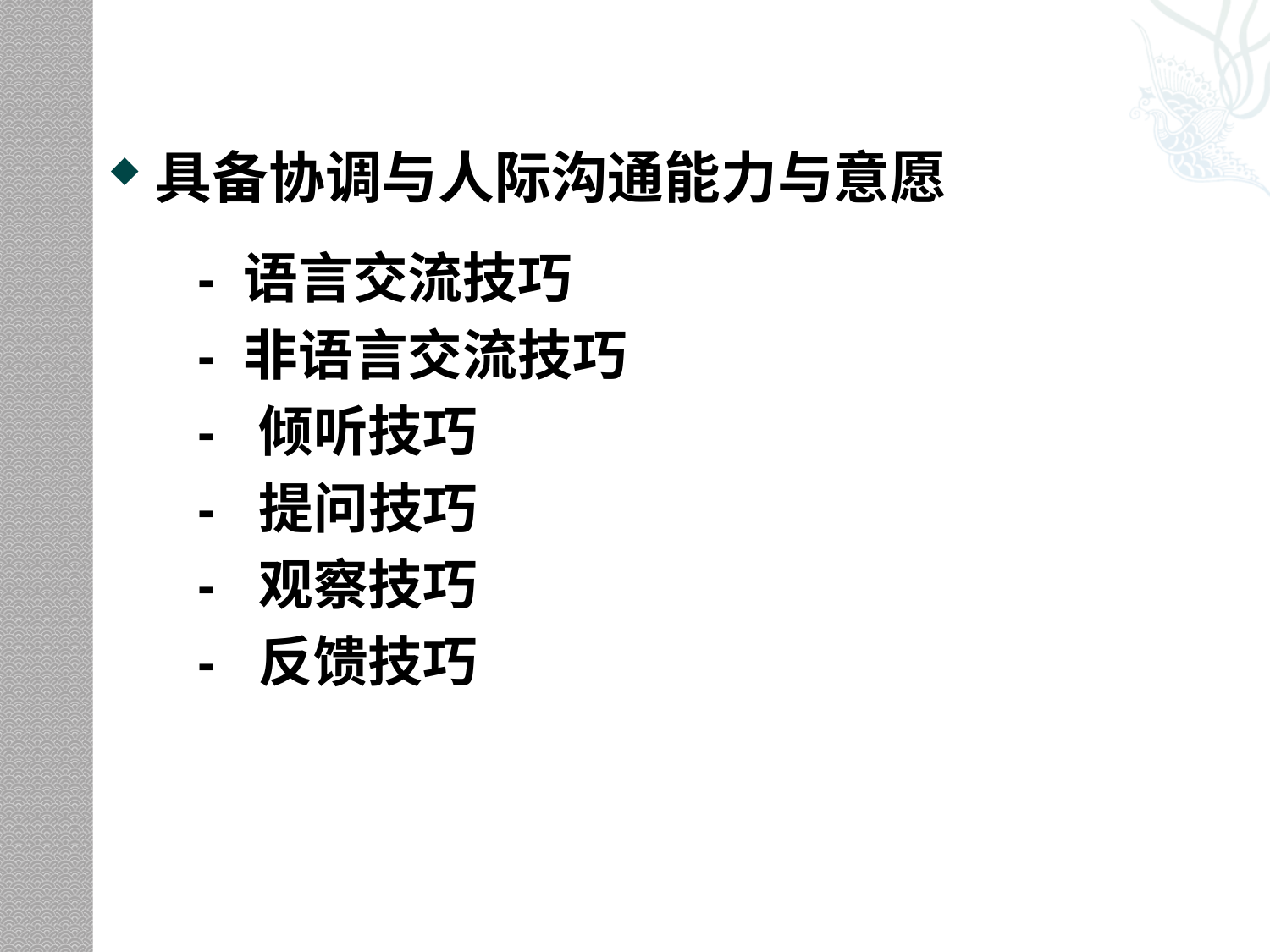

#
具备协调与人际沟通能力与意愿

- 语言交流技巧
- 非语言交流技巧
-  倾听技巧
-  提问技巧
-  观察技巧
-  反馈技巧